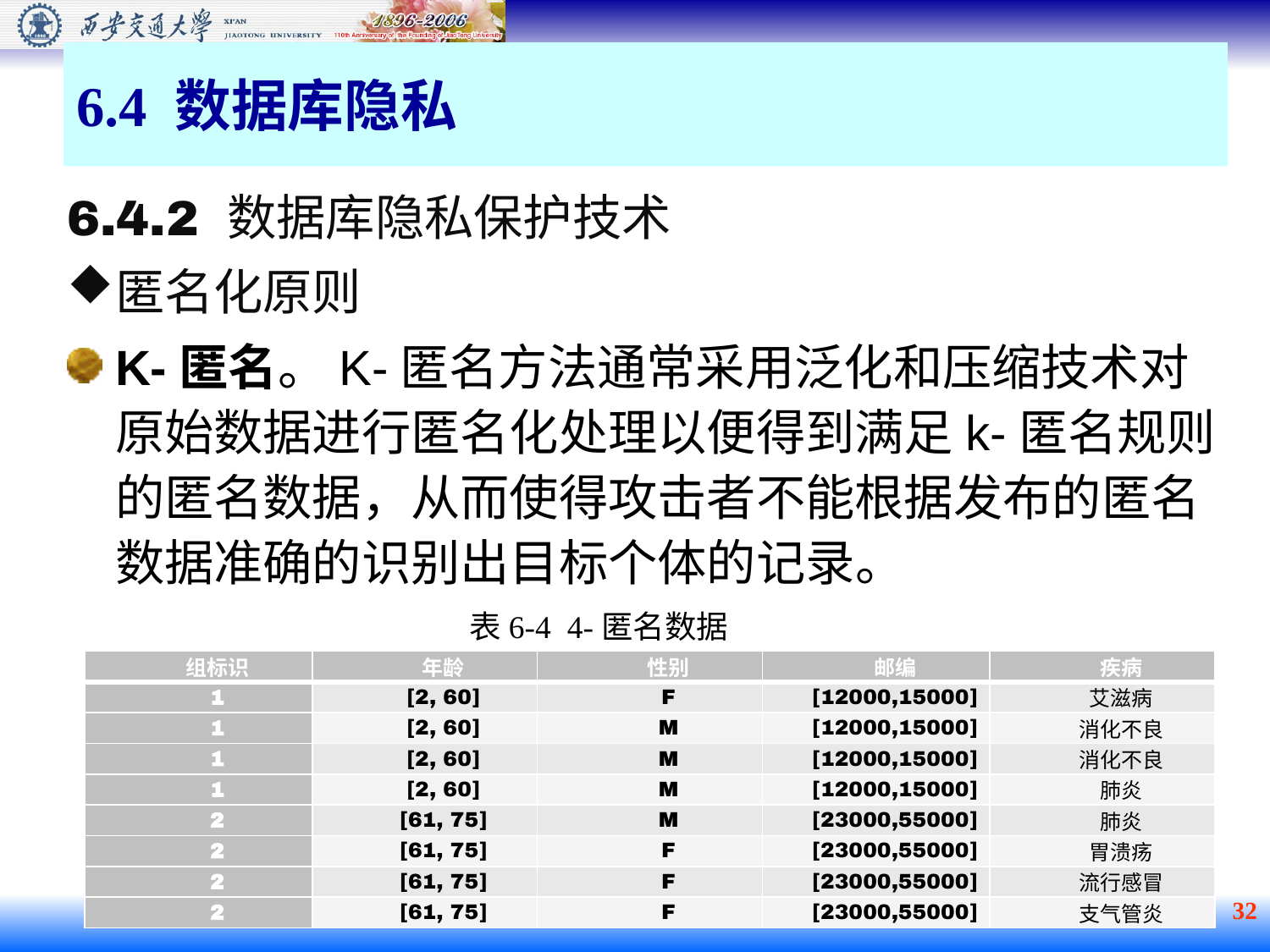

6.4 数据库隐私

6.4.2 数据库隐私保护技术
匿名化原则
K-匿名。K-匿名方法通常采用泛化和压缩技术对原始数据进行匿名化处理以便得到满足k-匿名规则的匿名数据，从而使得攻击者不能根据发布的匿名数据准确的识别出目标个体的记录。
表6-4  4-匿名数据
| 组标识 | 年龄 | 性别 | 邮编 | 疾病 |
| --- | --- | --- | --- | --- |
| 1 | [2, 60] | F | [12000,15000] | 艾滋病 |
| 1 | [2, 60] | M | [12000,15000] | 消化不良 |
| 1 | [2, 60] | M | [12000,15000] | 消化不良 |
| 1 | [2, 60] | M | [12000,15000] | 肺炎 |
| 2 | [61, 75] | M | [23000,55000] | 肺炎 |
| 2 | [61, 75] | F | [23000,55000] | 胃溃疡 |
| 2 | [61, 75] | F | [23000,55000] | 流行感冒 |
| 2 | [61, 75] | F | [23000,55000] | 支气管炎 |
 32